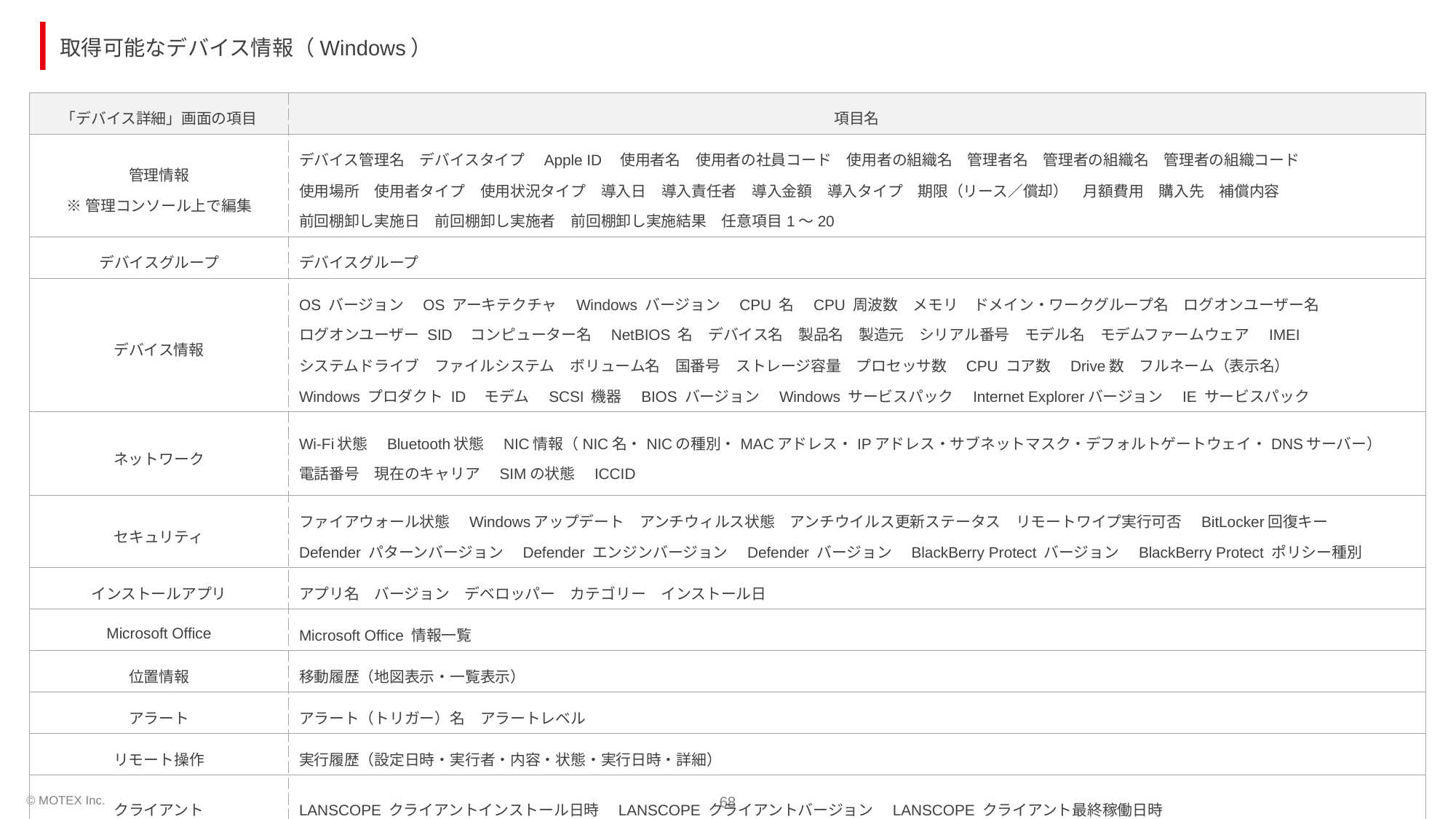

取得可能なデバイス情報（Windows）
| 「デバイス詳細」画面の項目 | 項目名 |
| --- | --- |
| 管理情報 ※管理コンソール上で編集 | デバイス管理名　デバイスタイプ　Apple ID　使用者名　使用者の社員コード　使用者の組織名　管理者名　管理者の組織名　管理者の組織コード　 使用場所　使用者タイプ　使用状況タイプ　導入日　導入責任者　導入金額　導入タイプ　期限（リース／償却）　月額費用　購入先　補償内容　 前回棚卸し実施日　前回棚卸し実施者　前回棚卸し実施結果　任意項目1～20 |
| デバイスグループ | デバイスグループ |
| デバイス情報 | OS バージョン　OS アーキテクチャ　Windows バージョン　CPU 名　CPU 周波数　メモリ　ドメイン・ワークグループ名　ログオンユーザー名　 ログオンユーザー SID　コンピューター名　NetBIOS 名　デバイス名　製品名　製造元　シリアル番号　モデル名　モデムファームウェア　IMEI　 システムドライブ　ファイルシステム　ボリューム名　国番号　ストレージ容量　プロセッサ数　CPU コア数　Drive数　フルネーム（表示名）　 Windows プロダクト ID　モデム　SCSI 機器　BIOS バージョン　Windows サービスパック　Internet Explorerバージョン　IE サービスパック |
| ネットワーク | Wi-Fi状態　Bluetooth状態　NIC情報（NIC名・NICの種別・MACアドレス・IPアドレス・サブネットマスク・デフォルトゲートウェイ・DNSサーバー） 電話番号　現在のキャリア　SIMの状態　ICCID |
| セキュリティ | ファイアウォール状態　Windowsアップデート　アンチウィルス状態　アンチウイルス更新ステータス　リモートワイプ実行可否　BitLocker回復キー Defender パターンバージョン　Defender エンジンバージョン　Defender バージョン　BlackBerry Protect バージョン　BlackBerry Protect ポリシー種別 |
| インストールアプリ | アプリ名　バージョン　デベロッパー　カテゴリー　インストール日 |
| Microsoft Office | Microsoft Office 情報一覧 |
| 位置情報 | 移動履歴（地図表示・一覧表示） |
| アラート | アラート（トリガー）名　アラートレベル |
| リモート操作 | 実行履歴（設定日時・実行者・内容・状態・実行日時・詳細） |
| クライアント | LANSCOPE クライアントインストール日時　LANSCOPE クライアントバージョン　LANSCOPE クライアント最終稼働日時 |